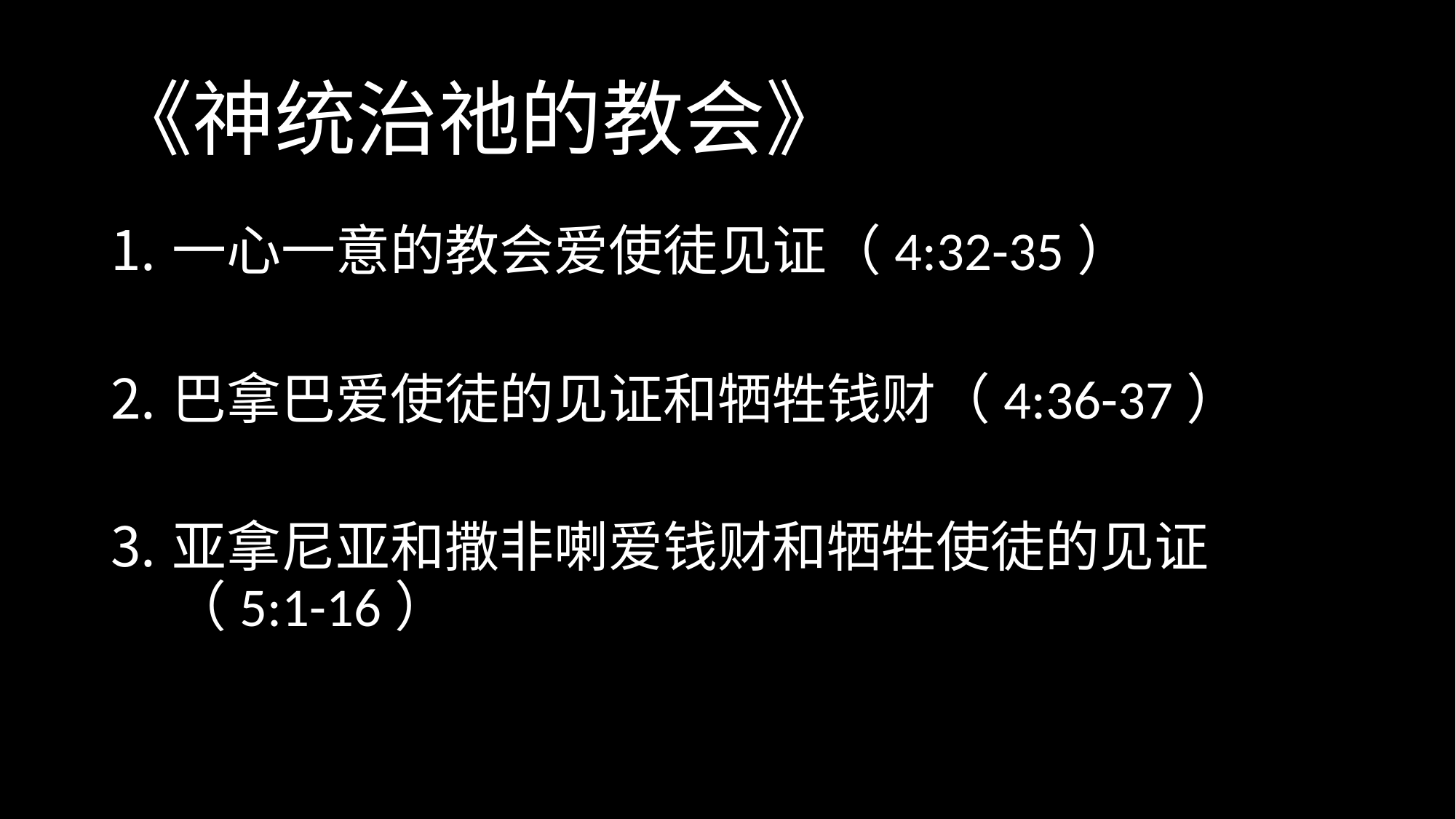

# 《神统治祂的教会》
一心一意的教会爱使徒见证（4:32-35）

巴拿巴爱使徒的见证和牺牲钱财（4:36-37）

亚拿尼亚和撒非喇爱钱财和牺牲使徒的见证（5:1-16）